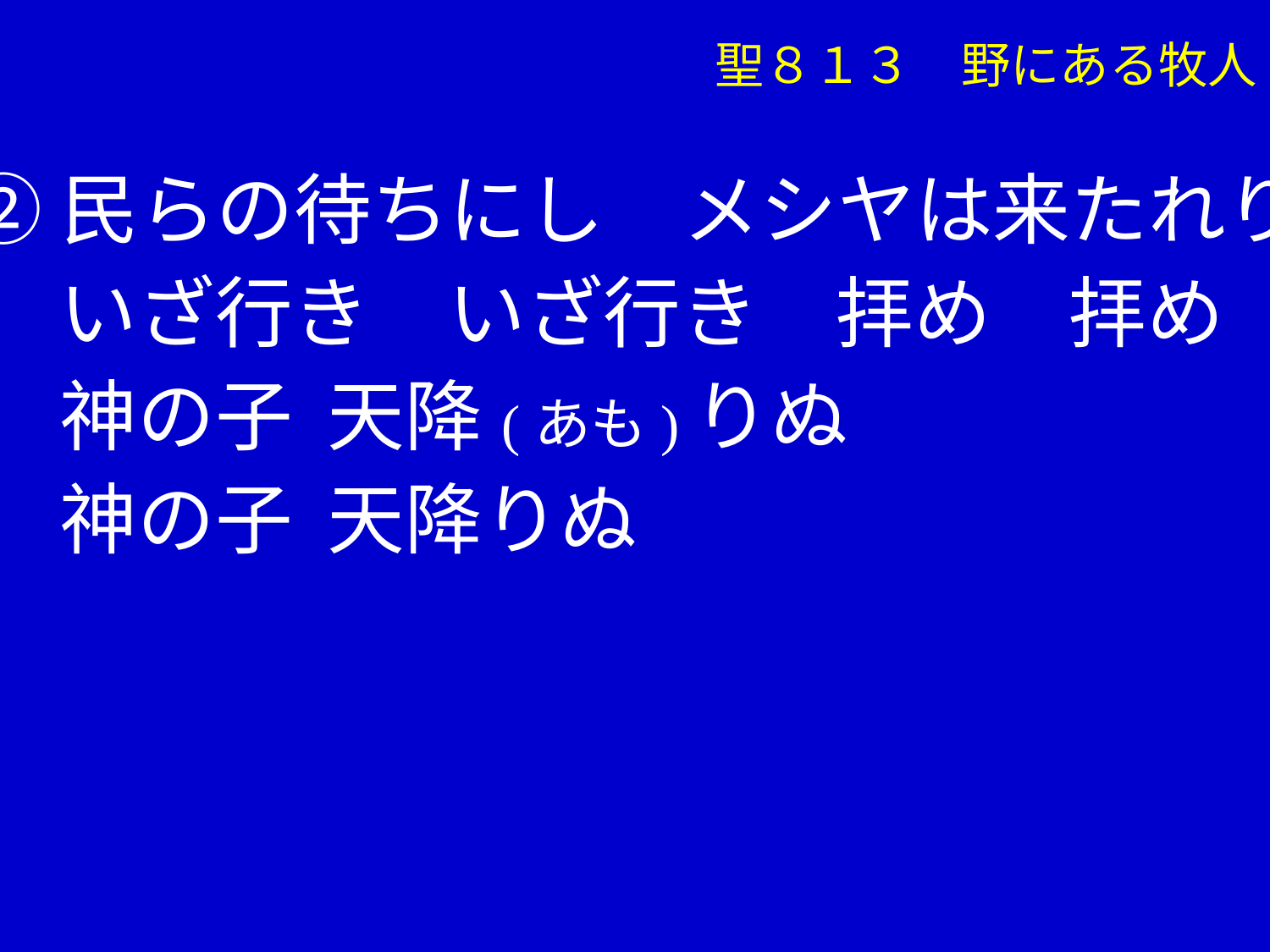

聖８１３　野にある牧人
②民らの待ちにし　メシヤは来たれり
　 いざ行き　いざ行き　拝め　拝め
　 神の子  天降(あも)りぬ
　 神の子  天降りぬ